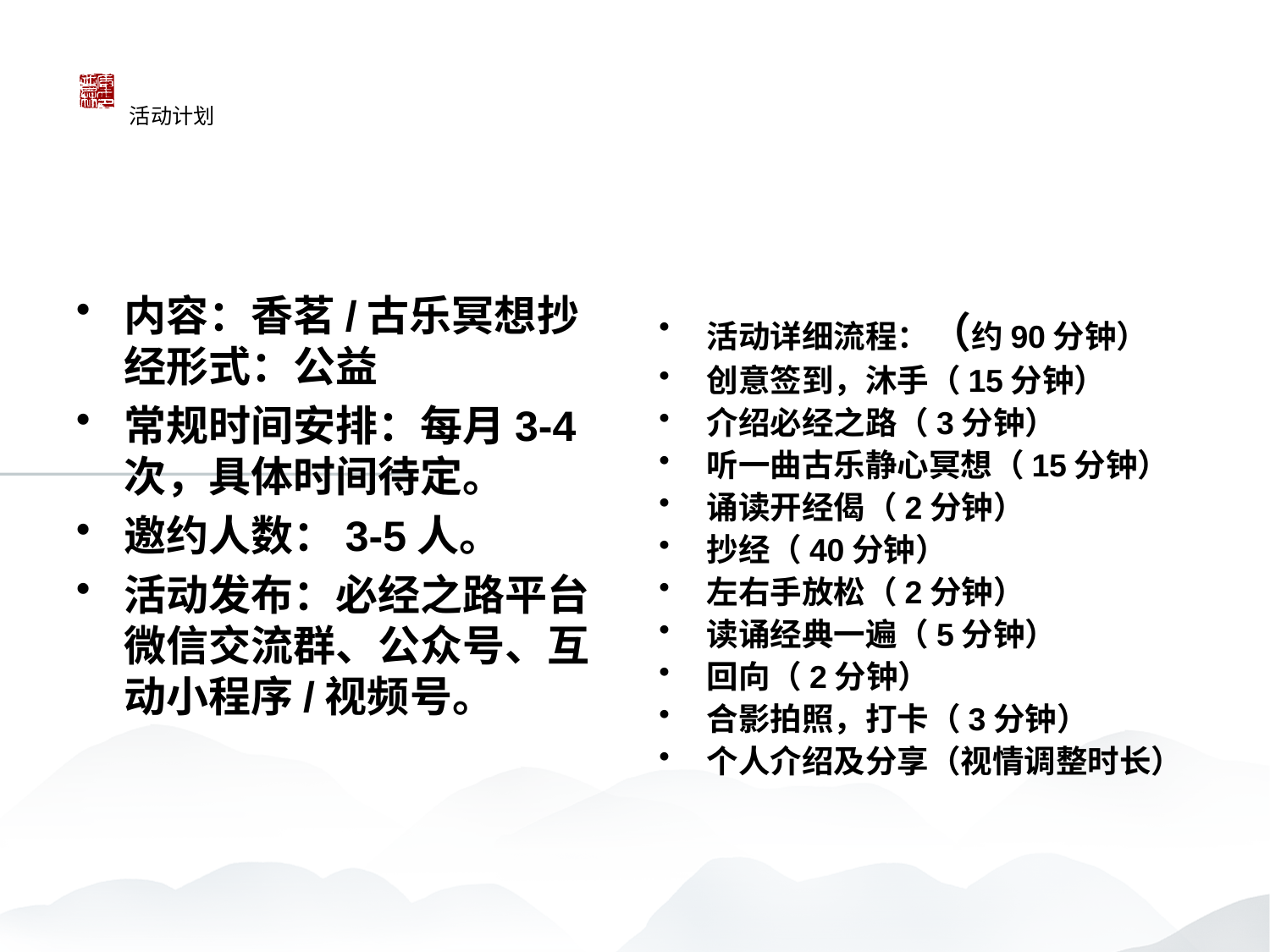

活动计划
内容：香茗/古乐冥想抄经形式：公益
常规时间安排：每月3-4次，具体时间待定。
邀约人数：3-5人。
活动发布：必经之路平台微信交流群、公众号、互动小程序/视频号。
活动详细流程：（约90分钟）
创意签到，沐手（15分钟）
介绍必经之路（3分钟）
听一曲古乐静心冥想（15分钟）
诵读开经偈（2分钟）
抄经（40分钟）
左右手放松（2分钟）
读诵经典一遍（5分钟）
回向（2分钟）
合影拍照，打卡（3分钟）
个人介绍及分享（视情调整时长）